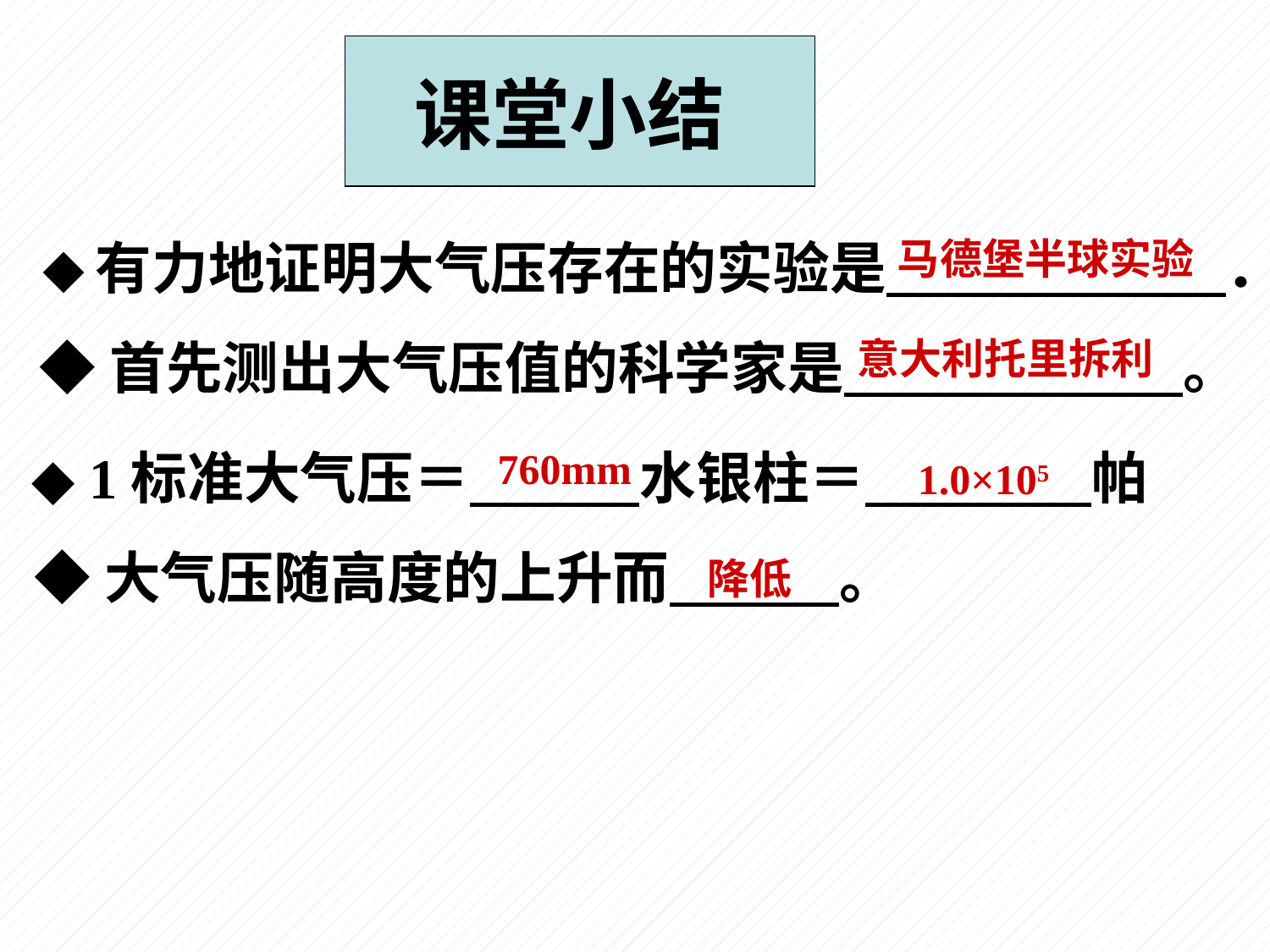

# 课堂小结
◆有力地证明大气压存在的实验是　　　　　　．
马德堡半球实验
◆首先测出大气压值的科学家是　　　　　　。
意大利托里拆利
◆ 1标准大气压＝　　　水银柱＝　　　　帕
760mm
1.0×105
◆大气压随高度的上升而　　　。
降低